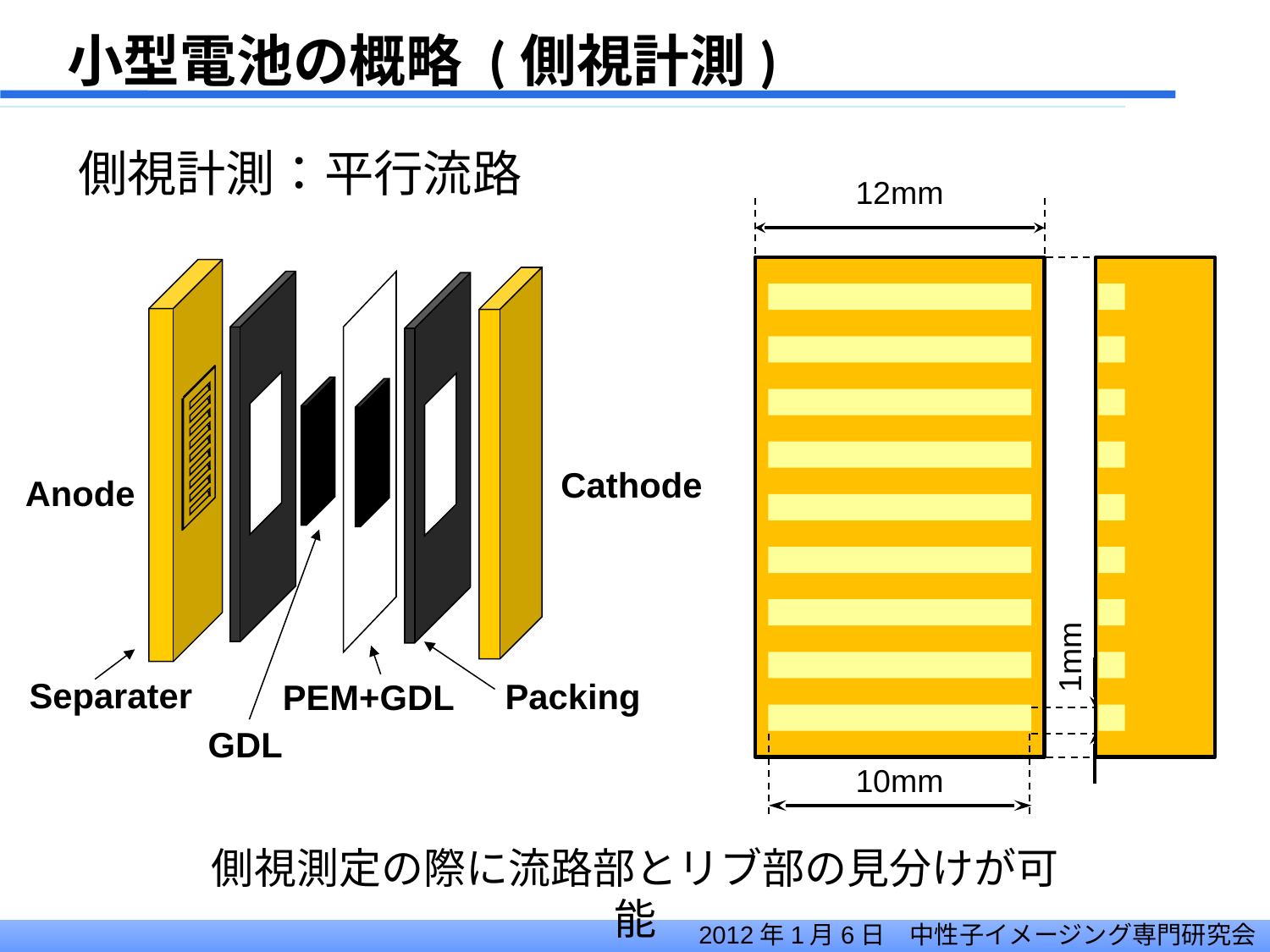

小型電池の概略 (側視計測)
側視計測：平行流路
12mm
19mm
1mm
10mm

Cathode
Anode

Separater
Packing
PEM+GDL
GDL
側視測定の際に流路部とリブ部の見分けが可能